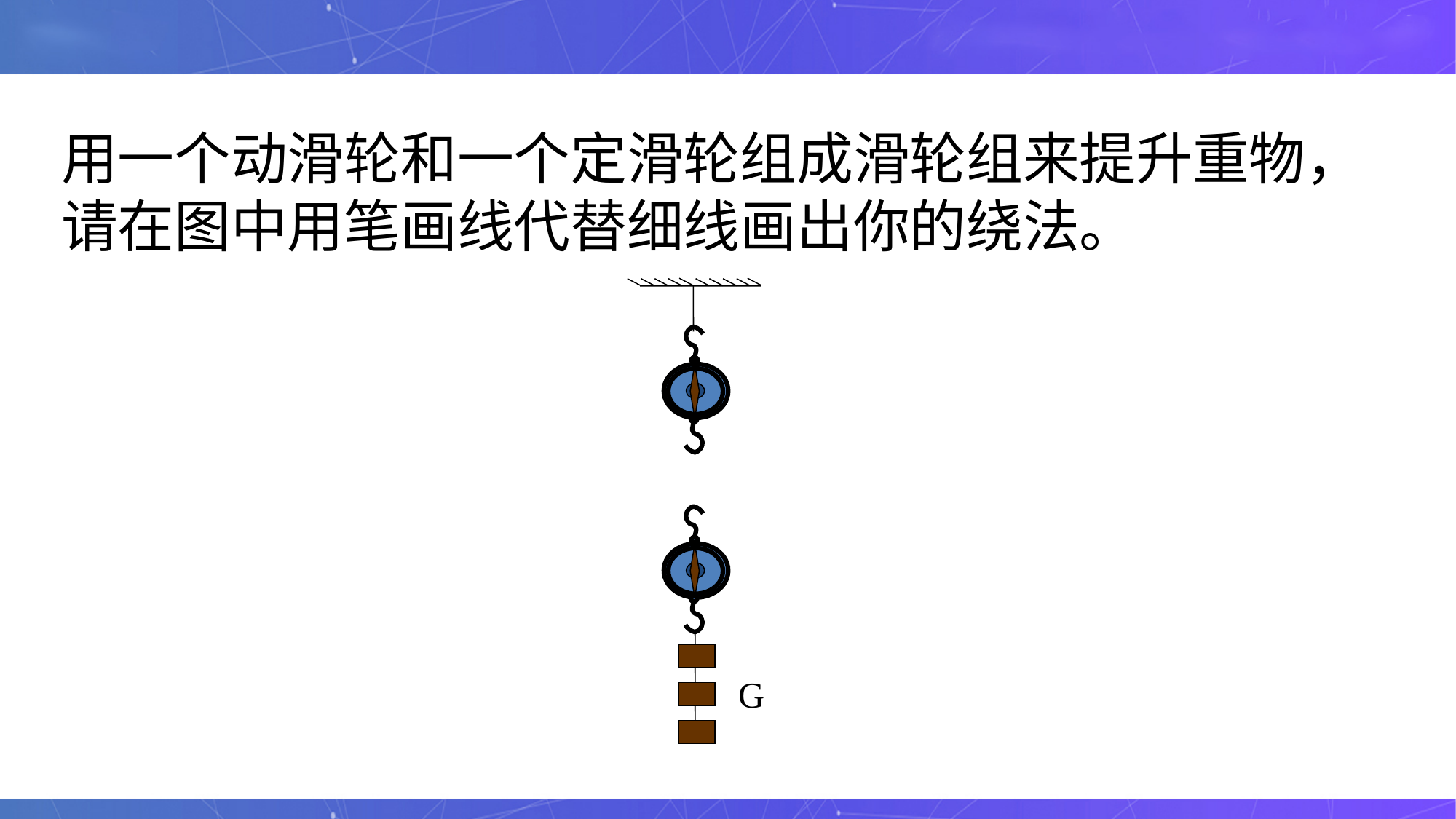

用一个动滑轮和一个定滑轮组成滑轮组来提升重物，请在图中用笔画线代替细线画出你的绕法。

G